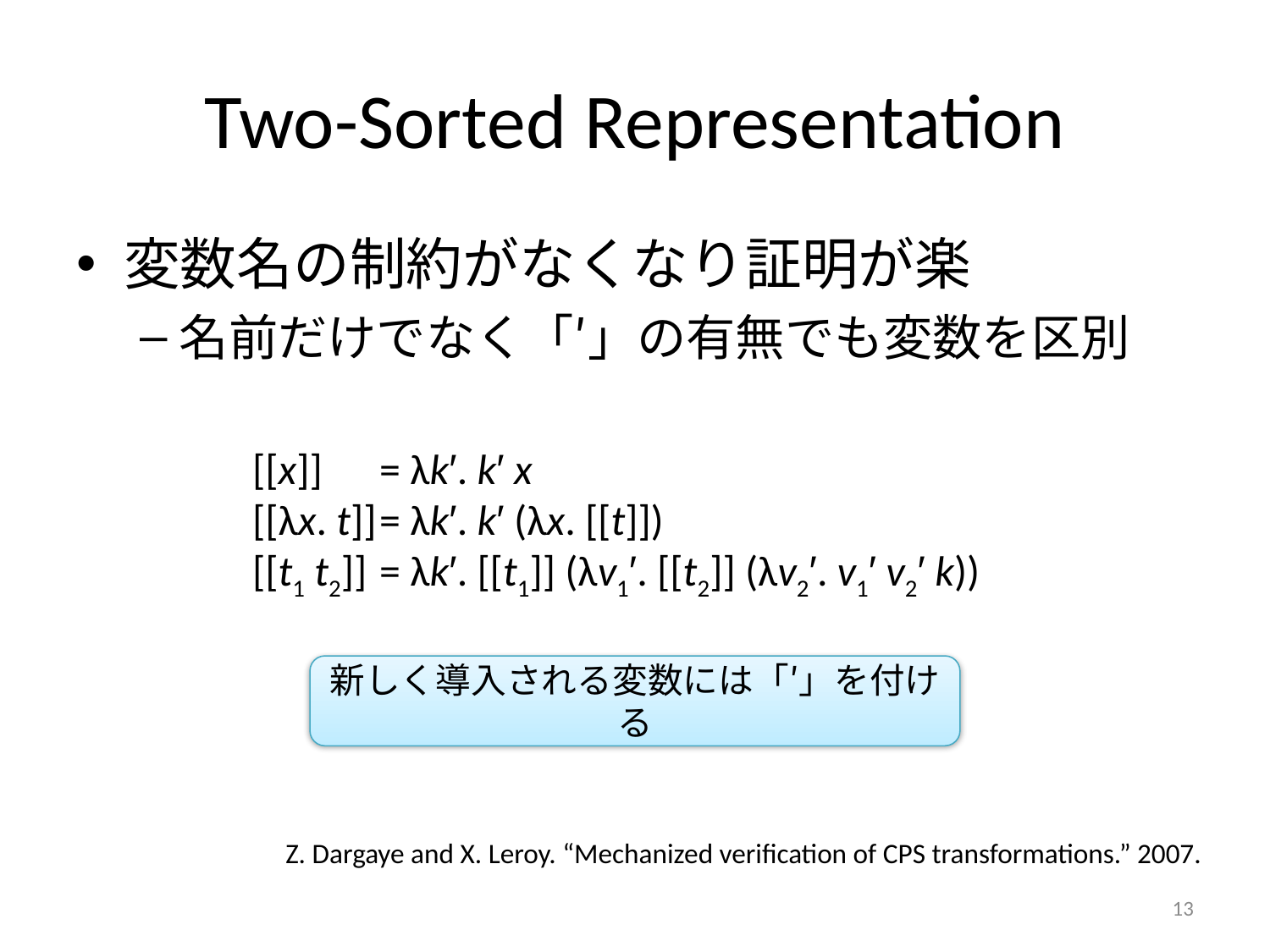

# Two-Sorted Representation
変数名の制約がなくなり証明が楽
名前だけでなく「′」の有無でも変数を区別
[[x]]	= λk′. k′ x
[[λx. t]]	= λk′. k′ (λx. [[t]])
[[t1 t2]]	= λk′. [[t1]] (λv1′. [[t2]] (λv2′. v1′ v2′ k))
新しく導入される変数には「′」を付ける
Z. Dargaye and X. Leroy. “Mechanized verification of CPS transformations.” 2007.
13